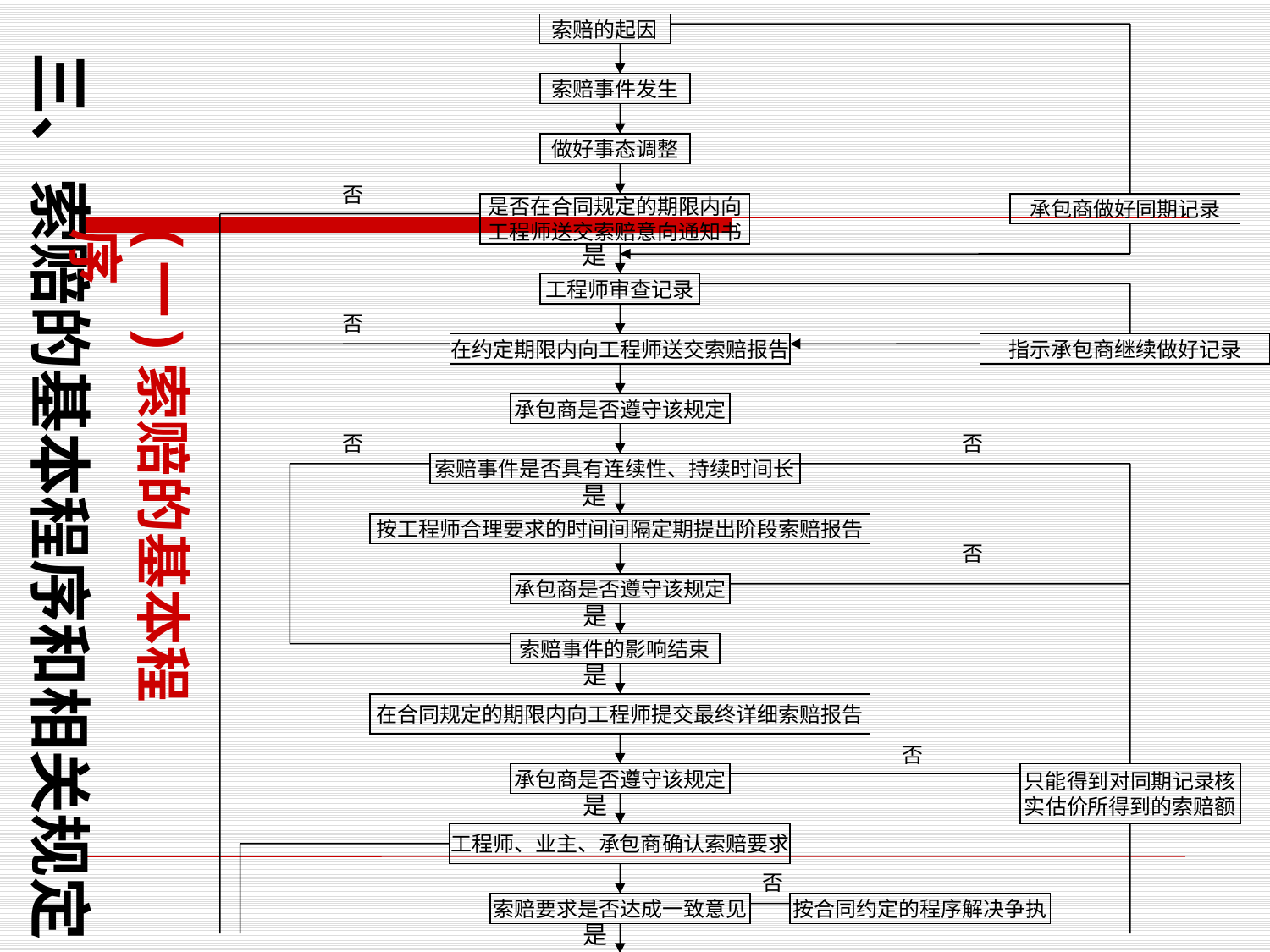

索赔的起因

三、索赔的基本程序和相关规定

索赔事件发生

做好事态调整

否
是否在合同规定的期限内向
工程师送交索赔意向通知书
承包商做好同期记录

(一)索赔的基本程序

是

工程师审查记录

否

在约定期限内向工程师送交索赔报告
指示承包商继续做好记录

承包商是否遵守该规定
否

否
索赔事件是否具有连续性、持续时间长

是

按工程师合理要求的时间间隔定期提出阶段索赔报告
否

承包商是否遵守该规定

是

索赔事件的影响结束

是

在合同规定的期限内向工程师提交最终详细索赔报告

否
承包商是否遵守该规定
只能得到对同期记录核
实估价所得到的索赔额

是

工程师、业主、承包商确认索赔要求

否
索赔要求是否达成一致意见
按合同约定的程序解决争执

是